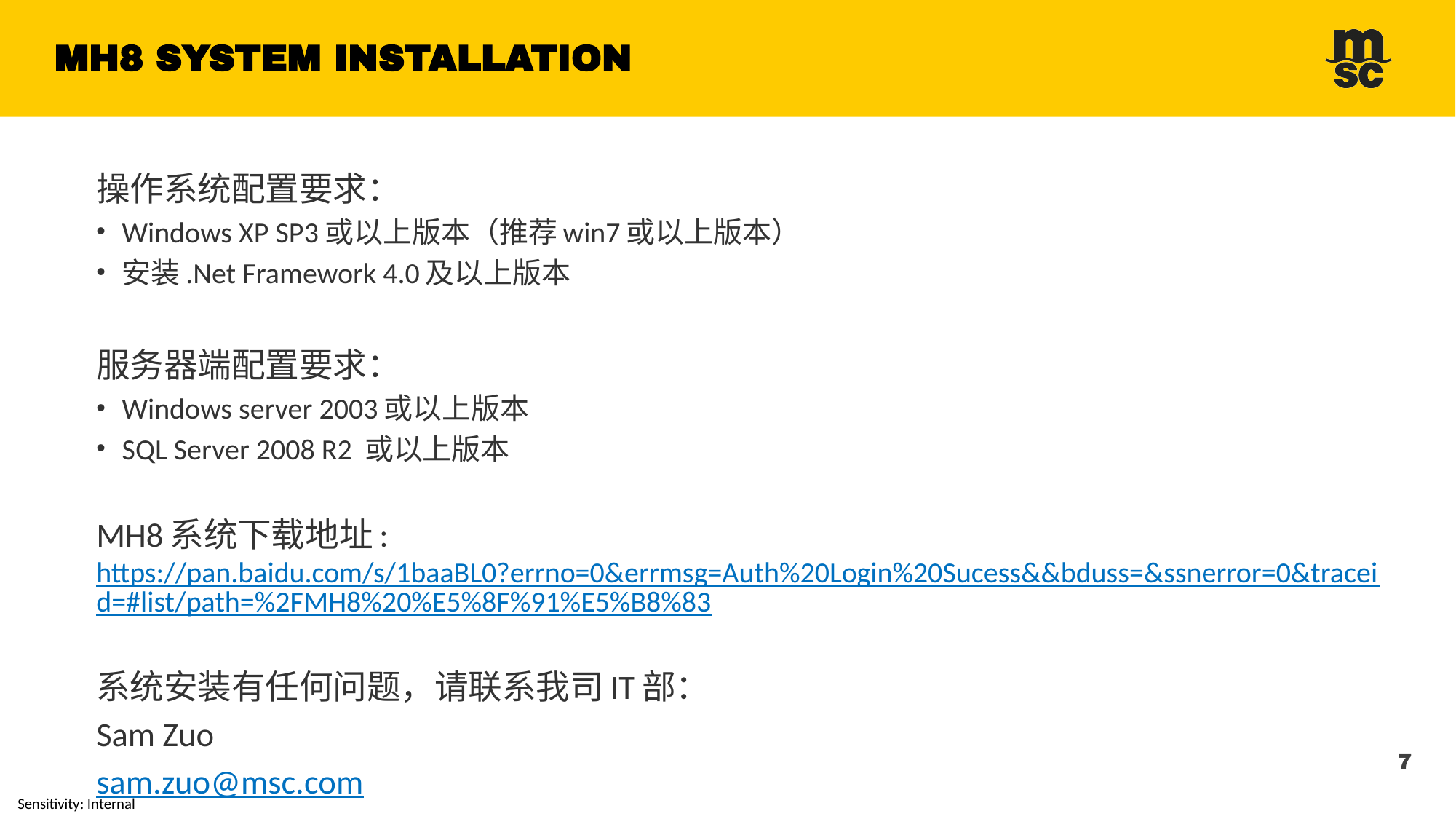

# Mh8 system installation
操作系统配置要求：
Windows XP SP3或以上版本（推荐win7或以上版本）
安装.Net Framework 4.0及以上版本

服务器端配置要求：
Windows server 2003或以上版本
SQL Server 2008 R2 或以上版本

MH8系统下载地址:  https://pan.baidu.com/s/1baaBL0?errno=0&errmsg=Auth%20Login%20Sucess&&bduss=&ssnerror=0&traceid=#list/path=%2FMH8%20%E5%8F%91%E5%B8%83

系统安装有任何问题，请联系我司IT部：
Sam Zuo
sam.zuo@msc.com

7